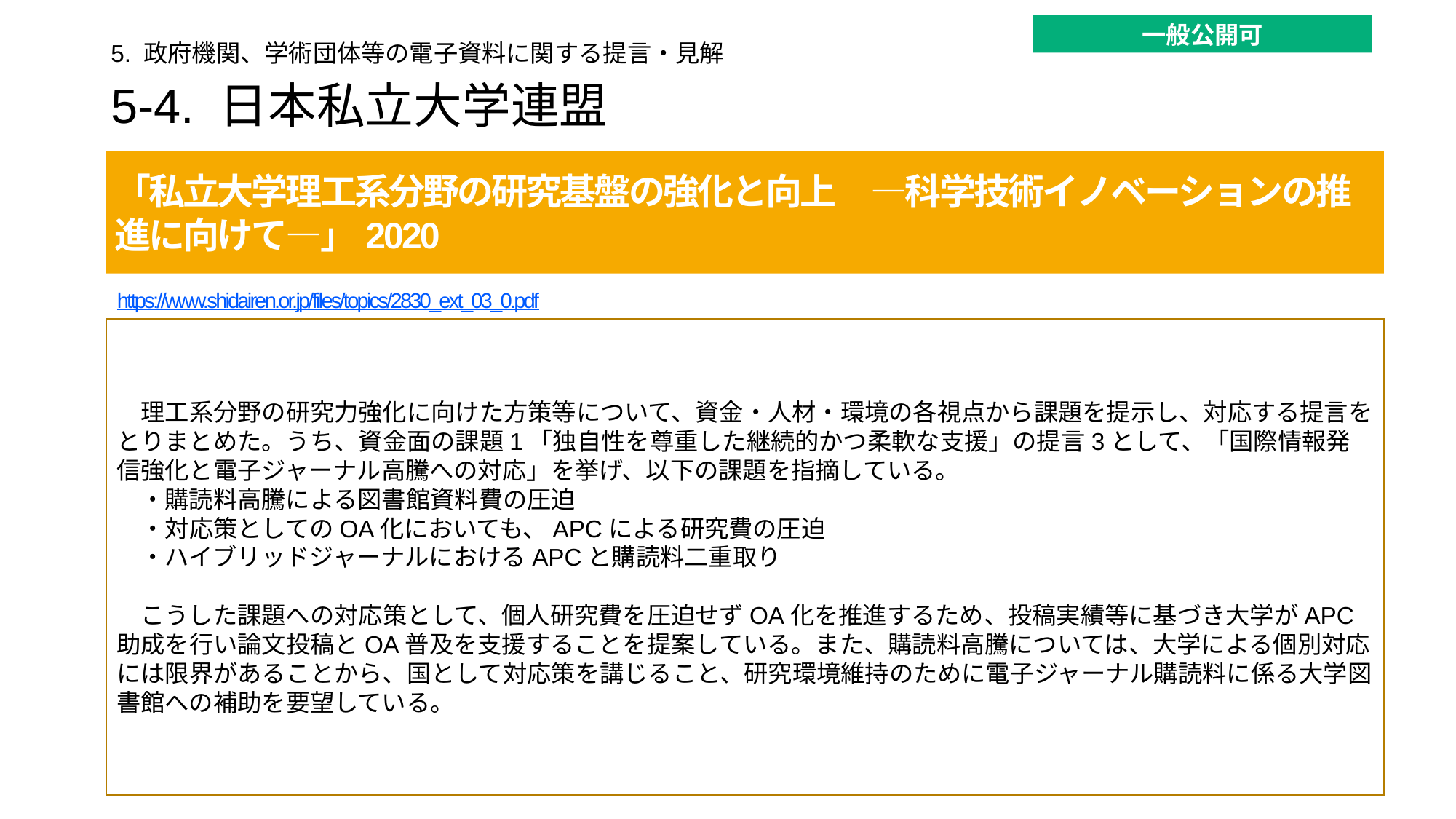

一般公開可
5. 政府機関、学術団体等の電子資料に関する提言・見解

# 5-4. 日本私立大学連盟
「私立大学理工系分野の研究基盤の強化と向上　—科学技術イノベーションの推進に向けて—」2020
https://www.shidairen.or.jp/files/topics/2830_ext_03_0.pdf
　理工系分野の研究力強化に向けた方策等について、資金・人材・環境の各視点から課題を提示し、対応する提言をとりまとめた。うち、資金面の課題1「独自性を尊重した継続的かつ柔軟な支援」の提言3として、「国際情報発信強化と電子ジャーナル高騰への対応」を挙げ、以下の課題を指摘している。
　・購読料高騰による図書館資料費の圧迫
　・対応策としてのOA化においても、APCによる研究費の圧迫
　・ハイブリッドジャーナルにおけるAPCと購読料二重取り

　こうした課題への対応策として、個人研究費を圧迫せずOA化を推進するため、投稿実績等に基づき大学がAPC助成を行い論文投稿とOA普及を支援することを提案している。また、購読料高騰については、大学による個別対応には限界があることから、国として対応策を講じること、研究環境維持のために電子ジャーナル購読料に係る大学図書館への補助を要望している。